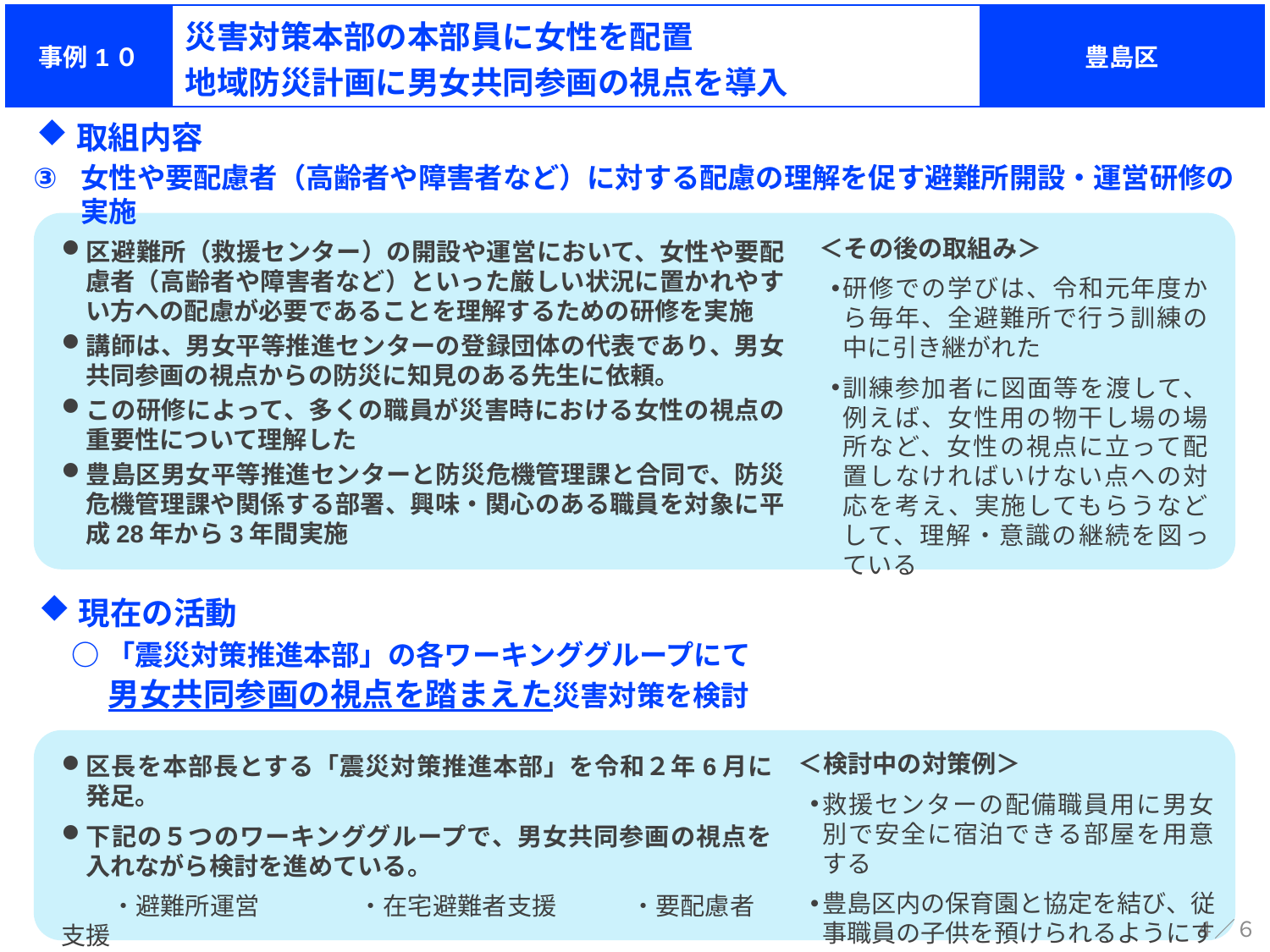

| 事例1０ | 災害対策本部の本部員に女性を配置 地域防災計画に男女共同参画の視点を導入 | 豊島区 |
| --- | --- | --- |
取組内容
女性や要配慮者（高齢者や障害者など）に対する配慮の理解を促す避難所開設・運営研修の実施

＜その後の取組み＞
研修での学びは、令和元年度から毎年、全避難所で行う訓練の中に引き継がれた
訓練参加者に図面等を渡して、例えば、女性用の物干し場の場所など、女性の視点に立って配置しなければいけない点への対応を考え、実施してもらうなどして、理解・意識の継続を図っている

区避難所（救援センター）の開設や運営において、女性や要配慮者（高齢者や障害者など）といった厳しい状況に置かれやすい方への配慮が必要であることを理解するための研修を実施
講師は、男女平等推進センターの登録団体の代表であり、男女
共同参画の視点からの防災に知見のある先生に依頼。
この研修によって、多くの職員が災害時における女性の視点の重要性について理解した
豊島区男女平等推進センターと防災危機管理課と合同で、防災危機管理課や関係する部署、興味・関心のある職員を対象に平成28年から3年間実施
現在の活動
○「震災対策推進本部」の各ワーキンググループにて
　 男女共同参画の視点を踏まえた災害対策を検討

＜検討中の対策例＞
救援センターの配備職員用に男女別で安全に宿泊できる部屋を用意する
豊島区内の保育園と協定を結び、従事職員の子供を預けられるようにする
区長を本部長とする「震災対策推進本部」を令和２年6月に発足。
下記の５つのワーキンググループで、男女共同参画の視点を
入れながら検討を進めている。
　　・避難所運営　　　　・在宅避難者支援　　　・要配慮者支援
　　・感染症対策　　　　・従事職員支援
４／６